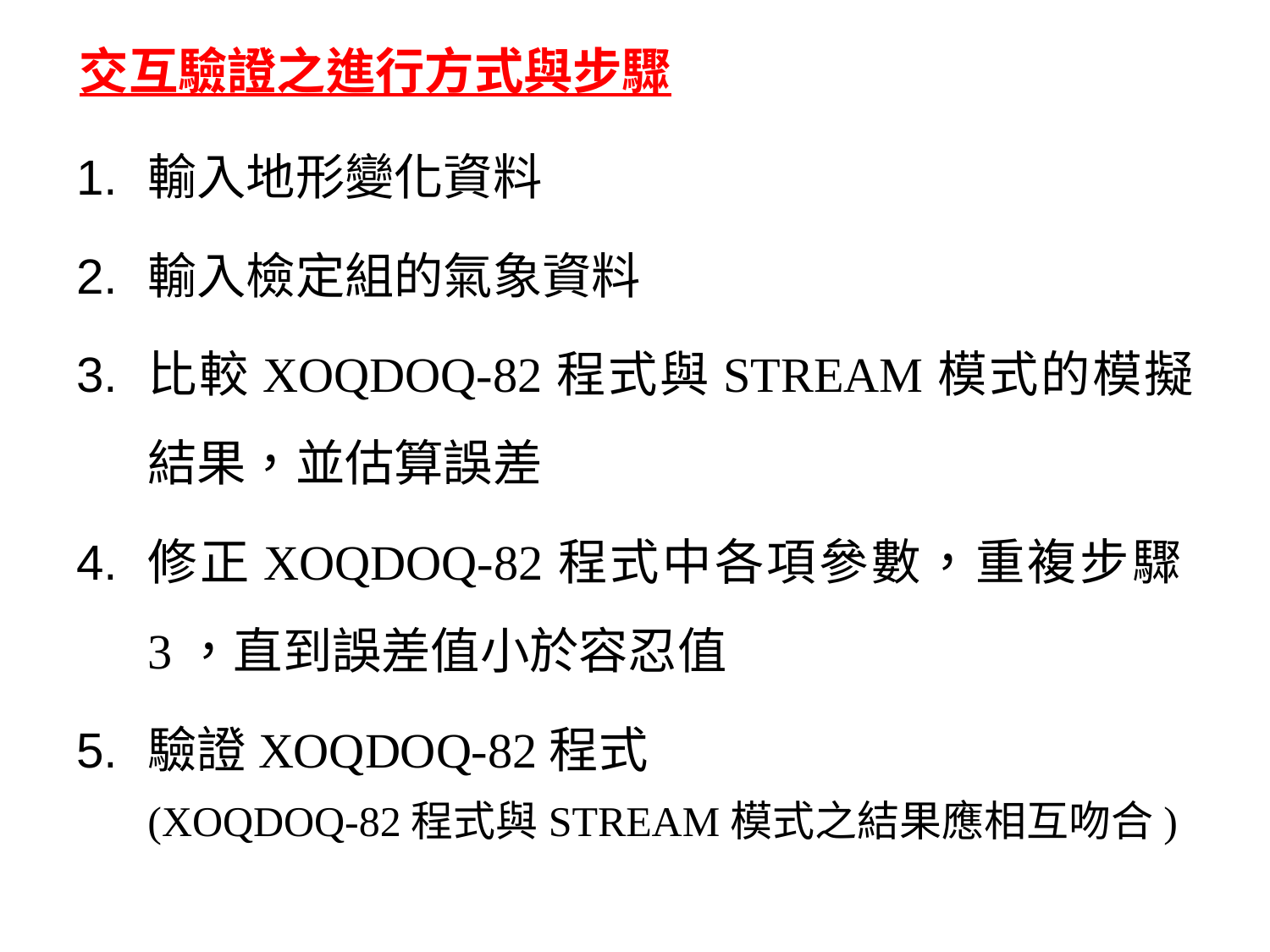

交互驗證之進行方式與步驟
輸入地形變化資料
輸入檢定組的氣象資料
比較XOQDOQ-82程式與STREAM模式的模擬結果，並估算誤差
修正XOQDOQ-82程式中各項參數，重複步驟3，直到誤差值小於容忍值
驗證XOQDOQ-82程式
	(XOQDOQ-82程式與STREAM模式之結果應相互吻合)